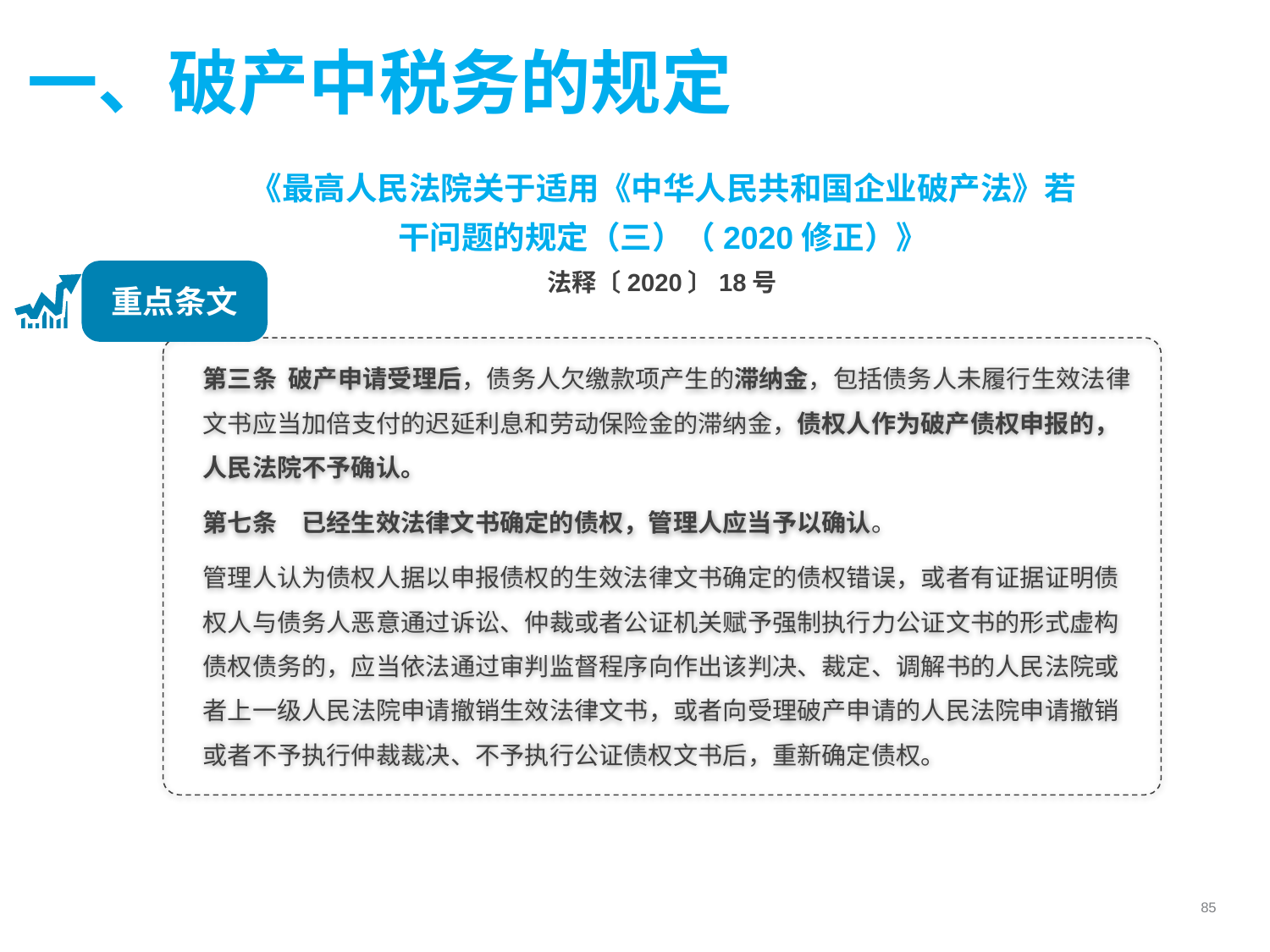

一、破产中税务的规定

《最高人民法院关于适用《中华人民共和国企业破产法》若干问题的规定（三）（2020修正）》
法释〔2020〕18号
重点条文

第三条  破产申请受理后，债务人欠缴款项产生的滞纳金，包括债务人未履行生效法律文书应当加倍支付的迟延利息和劳动保险金的滞纳金，债权人作为破产债权申报的，人民法院不予确认。
第七条　已经生效法律文书确定的债权，管理人应当予以确认。
管理人认为债权人据以申报债权的生效法律文书确定的债权错误，或者有证据证明债权人与债务人恶意通过诉讼、仲裁或者公证机关赋予强制执行力公证文书的形式虚构债权债务的，应当依法通过审判监督程序向作出该判决、裁定、调解书的人民法院或者上一级人民法院申请撤销生效法律文书，或者向受理破产申请的人民法院申请撤销或者不予执行仲裁裁决、不予执行公证债权文书后，重新确定债权。

85